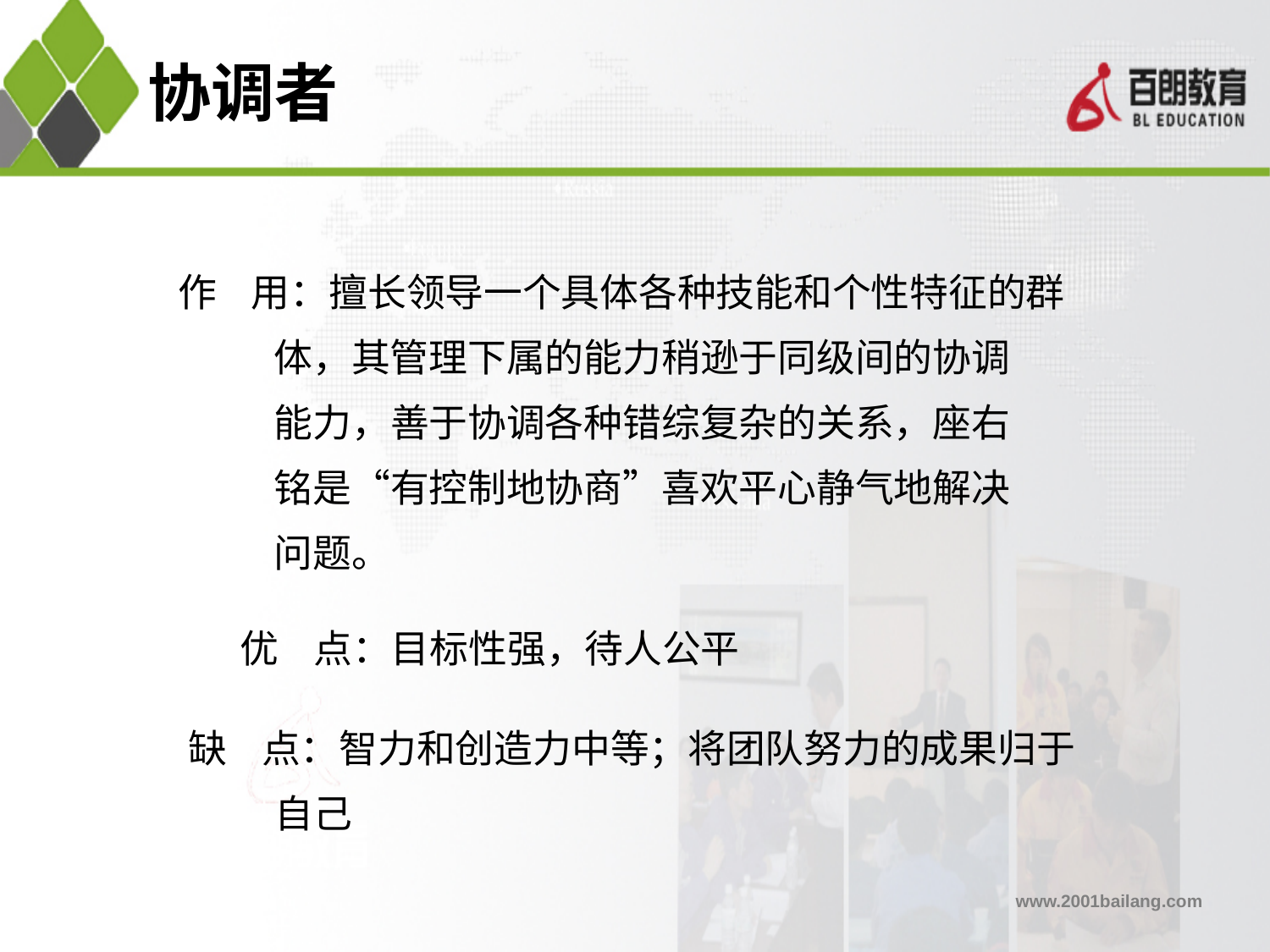

# 协调者
作    用：擅长领导一个具体各种技能和个性特征的群
          体，其管理下属的能力稍逊于同级间的协调
          能力，善于协调各种错综复杂的关系，座右
          铭是“有控制地协商”喜欢平心静气地解决
          问题。
 优    点：目标性强，待人公平
 缺    点：智力和创造力中等；将团队努力的成果归于
           自己